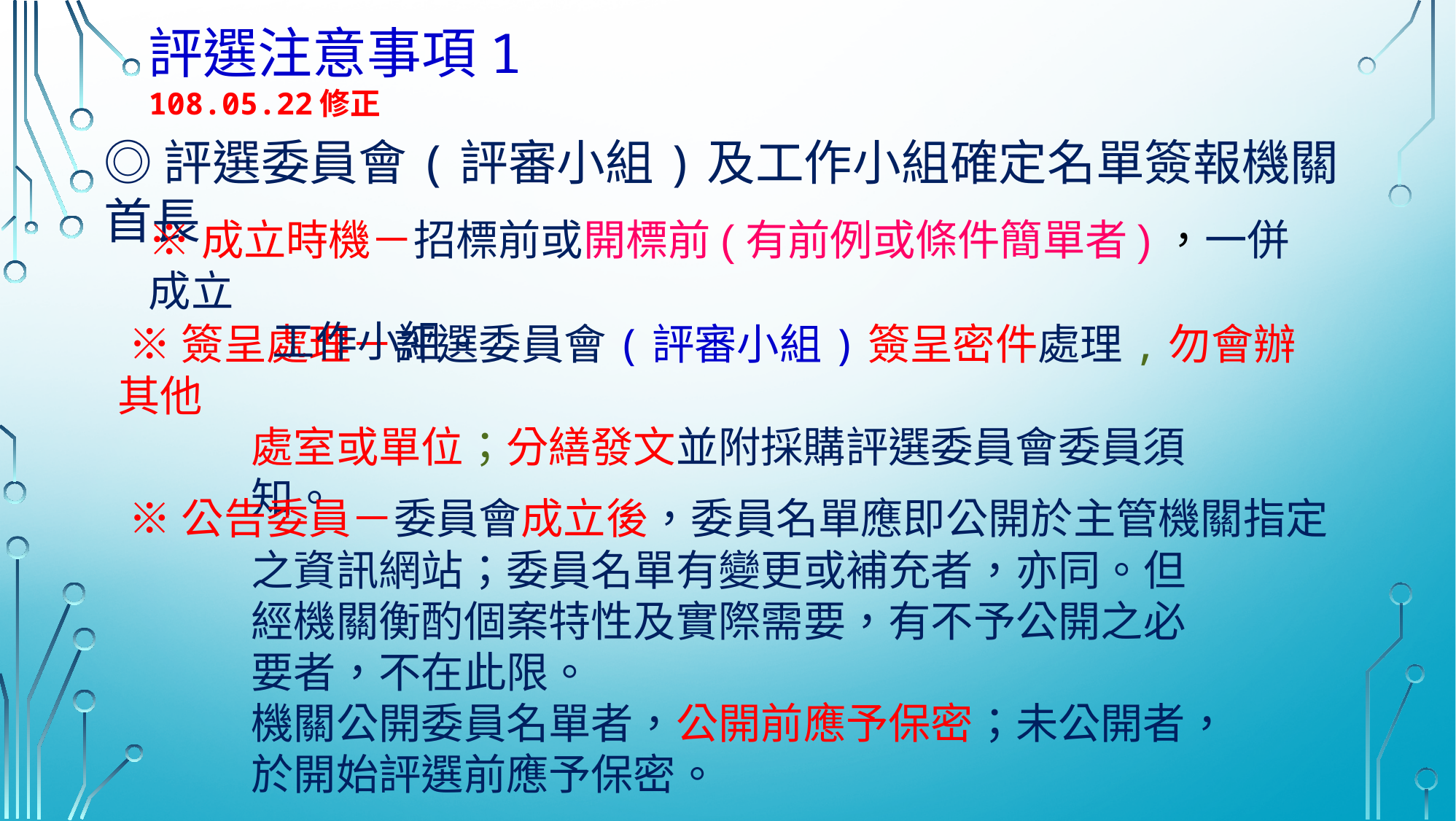

評選注意事項1                     108.05.22修正
◎評選委員會(評審小組)及工作小組確定名單簽報機關首長
※成立時機－招標前或開標前(有前例或條件簡單者)，一併成立
            工作小組。
 ※簽呈處理－評選委員會(評審小組)簽呈密件處理,勿會辦其他
             處室或單位；分繕發文並附採購評選委員會委員須
             知。
 ※公告委員－委員會成立後，委員名單應即公開於主管機關指定
             之資訊網站；委員名單有變更或補充者，亦同。但
             經機關衡酌個案特性及實際需要，有不予公開之必
             要者，不在此限。
             機關公開委員名單者，公開前應予保密；未公開者，
             於開始評選前應予保密。